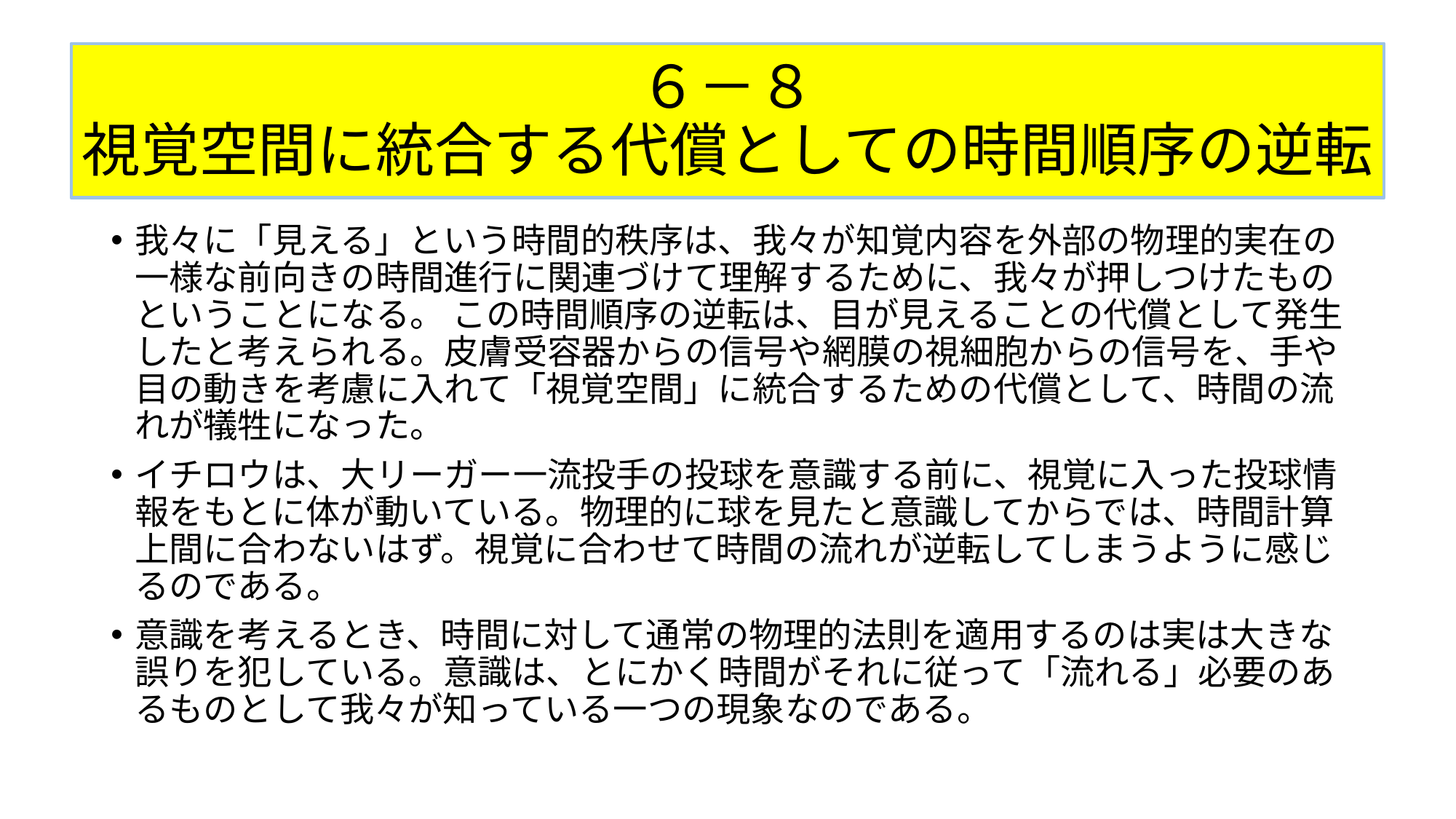

# ６－８ 視覚空間に統合する代償としての時間順序の逆転
我々に「見える」という時間的秩序は、我々が知覚内容を外部の物理的実在の一様な前向きの時間進行に関連づけて理解するために、我々が押しつけたものということになる。 この時間順序の逆転は、目が見えることの代償として発生したと考えられる。皮膚受容器からの信号や網膜の視細胞からの信号を、手や目の動きを考慮に入れて「視覚空間」に統合するための代償として、時間の流れが犠牲になった。
イチロウは、大リーガー一流投手の投球を意識する前に、視覚に入った投球情報をもとに体が動いている。物理的に球を見たと意識してからでは、時間計算上間に合わないはず。視覚に合わせて時間の流れが逆転してしまうように感じるのである。
意識を考えるとき、時間に対して通常の物理的法則を適用するのは実は大きな誤りを犯している。意識は、とにかく時間がそれに従って「流れる」必要のあるものとして我々が知っている一つの現象なのである。